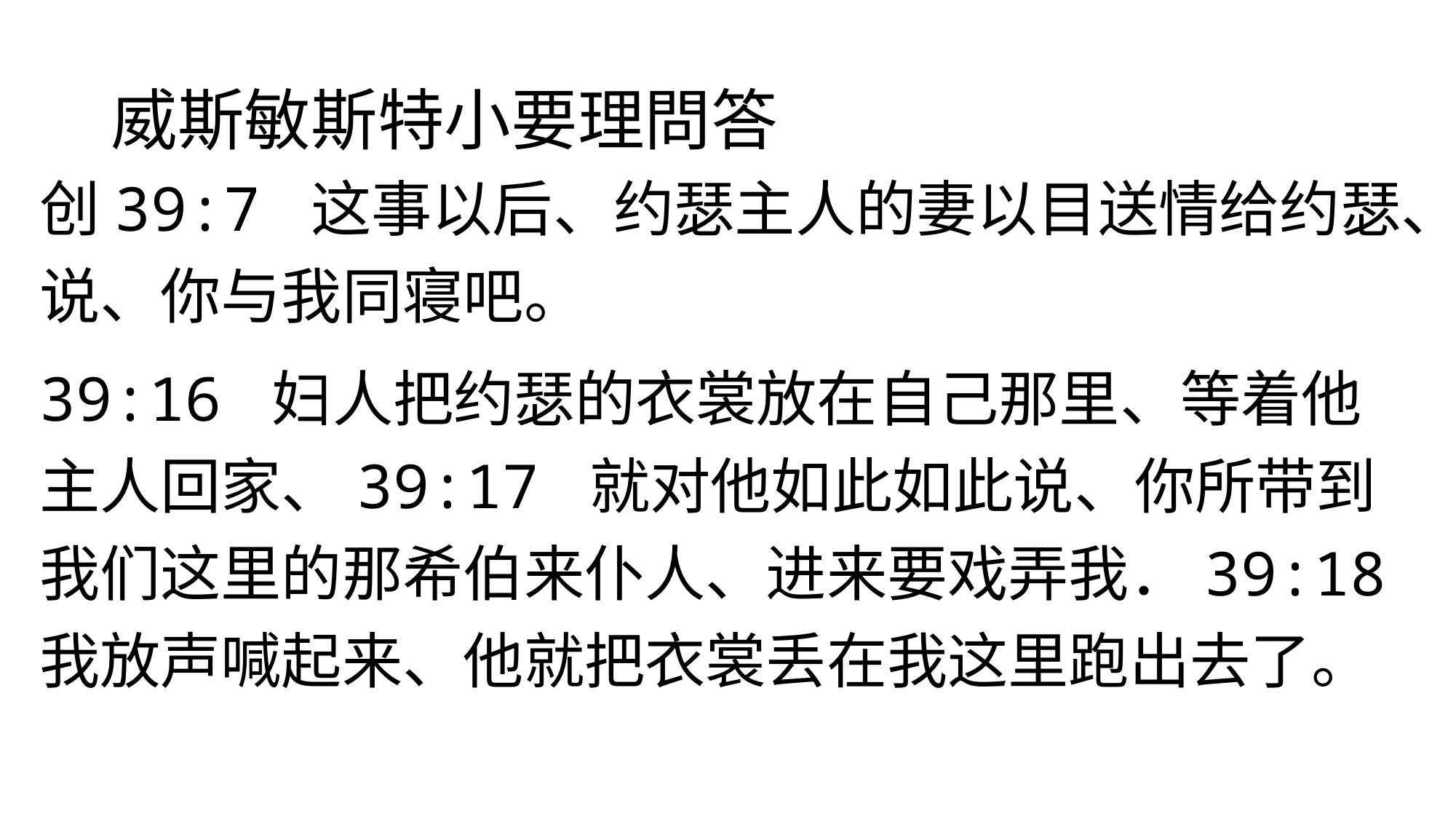

# 威斯敏斯特小要理問答
创39:7 这事以后、约瑟主人的妻以目送情给约瑟、说、你与我同寝吧。
39:16 妇人把约瑟的衣裳放在自己那里、等着他主人回家、39:17 就对他如此如此说、你所带到我们这里的那希伯来仆人、进来要戏弄我．39:18 我放声喊起来、他就把衣裳丢在我这里跑出去了。